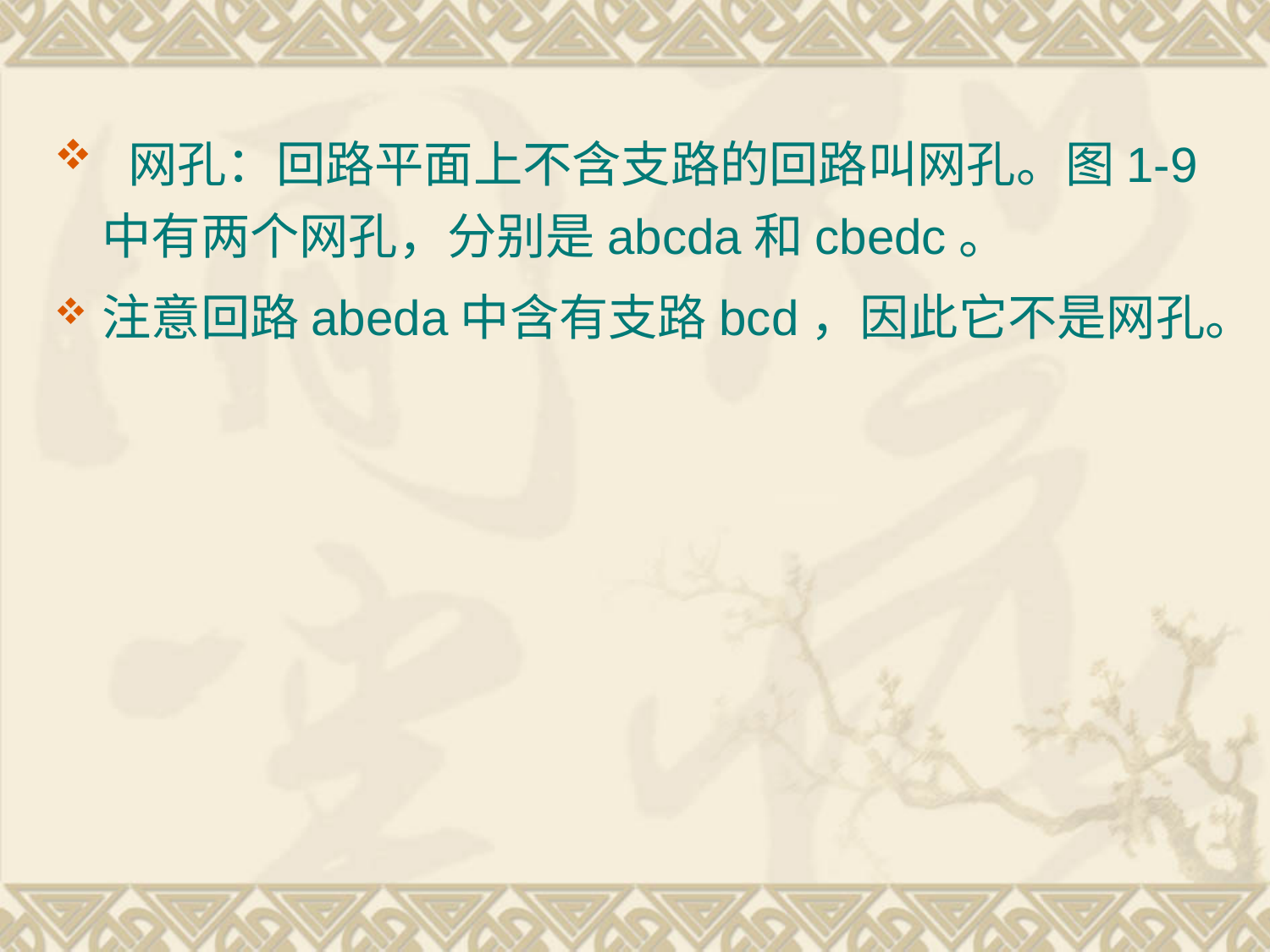

网孔：回路平面上不含支路的回路叫网孔。图1-9中有两个网孔，分别是abcda和cbedc。
注意回路abeda中含有支路bcd，因此它不是网孔。